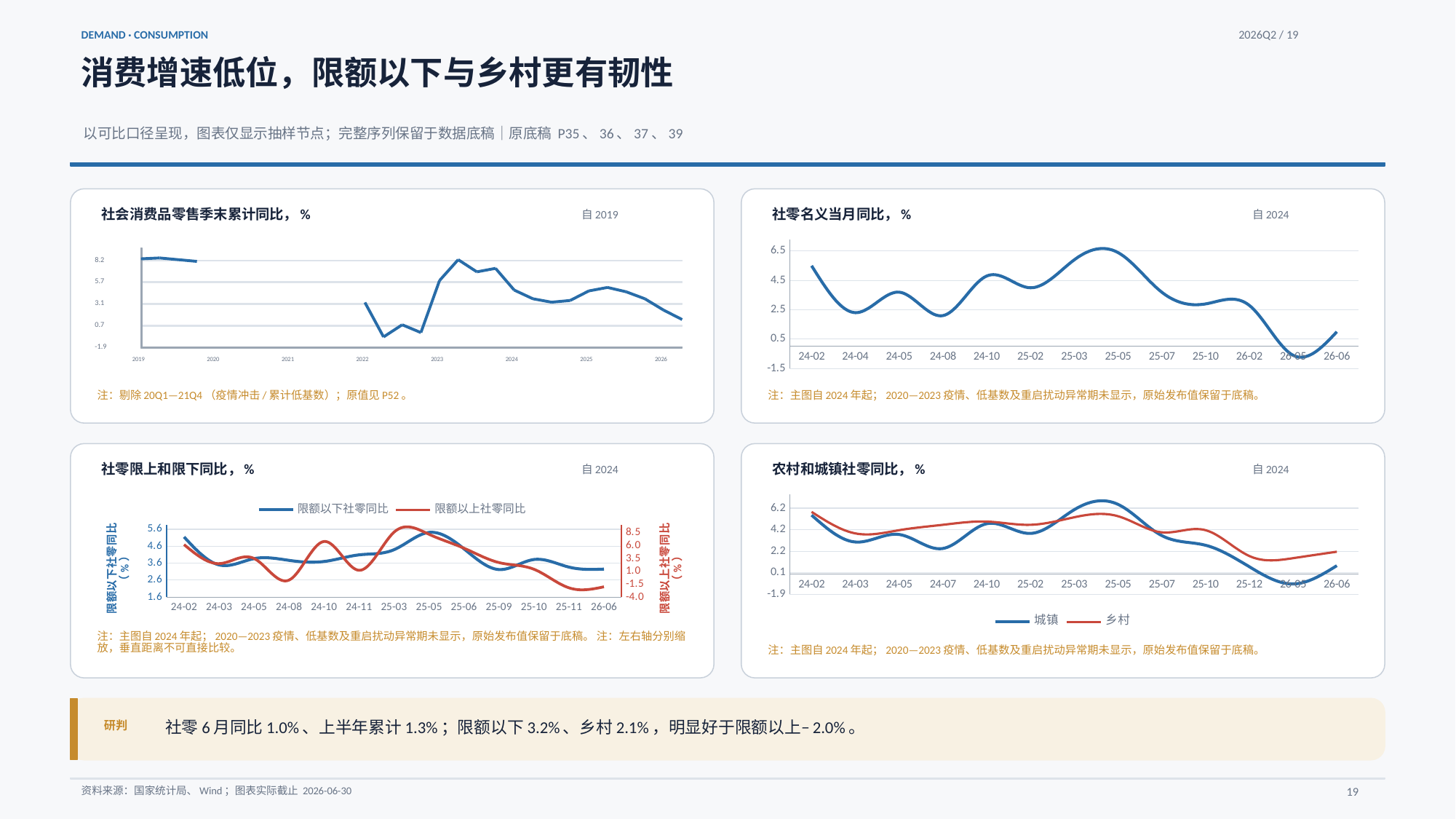

DEMAND · CONSUMPTION
2026Q2 / 19
消费增速低位，限额以下与乡村更有韧性
以可比口径呈现，图表仅显示抽样节点；完整序列保留于数据底稿｜原底稿 P35、36、37、39

社会消费品零售季末累计同比，%
社零名义当月同比，%
自2019
自2024

### Chart

| Category |  |
|---|---|
| 24-02 | 5.5 |
| 24-04 | 2.3 |
| 24-05 | 3.7 |
| 24-08 | 2.1 |
| 24-10 | 4.8 |
| 25-02 | 4.0 |
| 25-03 | 5.9 |
| 25-05 | 6.4 |
| 25-07 | 3.7 |
| 25-10 | 2.9 |
| 26-02 | 2.8 |
| 26-05 | -0.6 |
| 26-06 | 1.0 |
8.2

5.7

3.1

0.7

-1.9

2019
2020
2021
2022
2023
2024
2025
2026
注：剔除20Q1—21Q4（疫情冲击/累计低基数）；原值见P52。
注：主图自2024年起；2020—2023疫情、低基数及重启扰动异常期未显示，原始发布值保留于底稿。

社零限上和限下同比，%
农村和城镇社零同比，%
自2024
自2024

### Chart

| Category |  |  |
|---|---|---|
| 24-02 | 5.096529566548714 | 6.2 |
| 24-03 | 3.4458318001011032 | 2.5 |
| 24-05 | 3.815277266700368 | 3.5 |
| 24-08 | 3.7138817338051475 | -0.7 |
| 24-10 | 3.647227332996324 | 6.8 |
| 24-11 | 4.037495400303309 | 1.2 |
| 25-03 | 4.343756899545038 | 8.6 |
| 25-05 | 5.362504599696693 | 8.2 |
| 25-06 | 4.396529566548714 | 5.5 |
| 25-09 | 3.172915900050552 | 2.7 |
| 25-10 | 3.764579500252758 | 1.4 |
| 25-11 | 3.3173521672564337 | -2.2 |
| 26-06 | 3.2 | -2.0 |

### Chart

| Category |  |  |
|---|---|---|
| 24-02 | 5.5 | 5.8 |
| 24-03 | 3.0 | 3.8 |
| 24-05 | 3.7 | 4.1 |
| 24-07 | 2.4 | 4.6 |
| 24-10 | 4.7 | 4.9 |
| 25-02 | 3.8 | 4.6 |
| 25-03 | 6.0 | 5.3 |
| 25-05 | 6.5 | 5.4 |
| 25-07 | 3.6 | 3.9 |
| 25-10 | 2.7 | 4.1 |
| 25-12 | 0.7 | 1.7 |
| 26-05 | -0.9 | 1.5 |
| 26-06 | 0.8 | 2.1 |
注：主图自2024年起；2020—2023疫情、低基数及重启扰动异常期未显示，原始发布值保留于底稿。 注：左右轴分别缩放，垂直距离不可直接比较。
注：主图自2024年起；2020—2023疫情、低基数及重启扰动异常期未显示，原始发布值保留于底稿。

社零6月同比1.0%、上半年累计1.3%；限额以下3.2%、乡村2.1%，明显好于限额以上−2.0%。
研判

资料来源：国家统计局、Wind；图表实际截止 2026-06-30
19